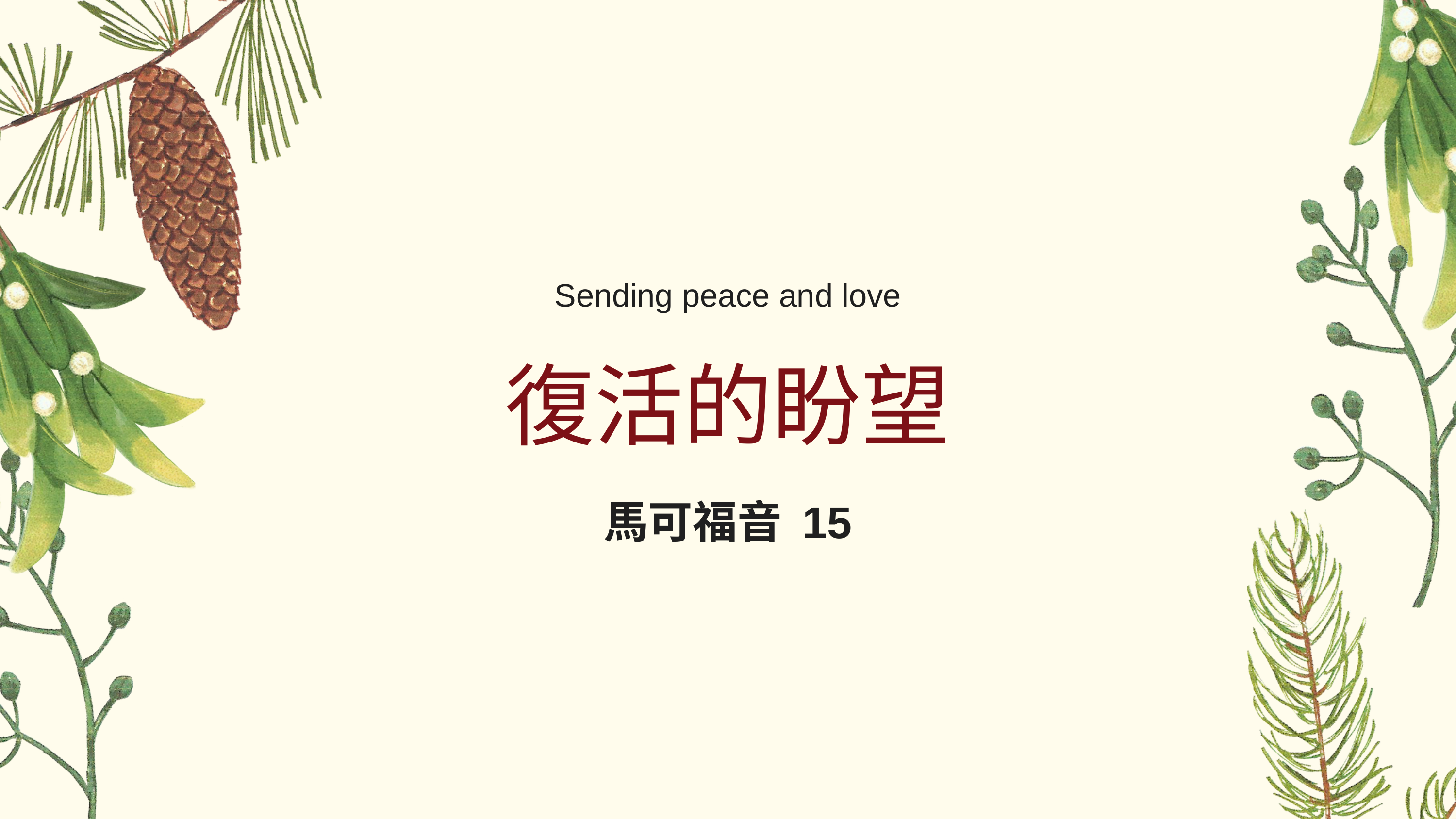

Sending peace and love
復活的盼望
馬可福音 15